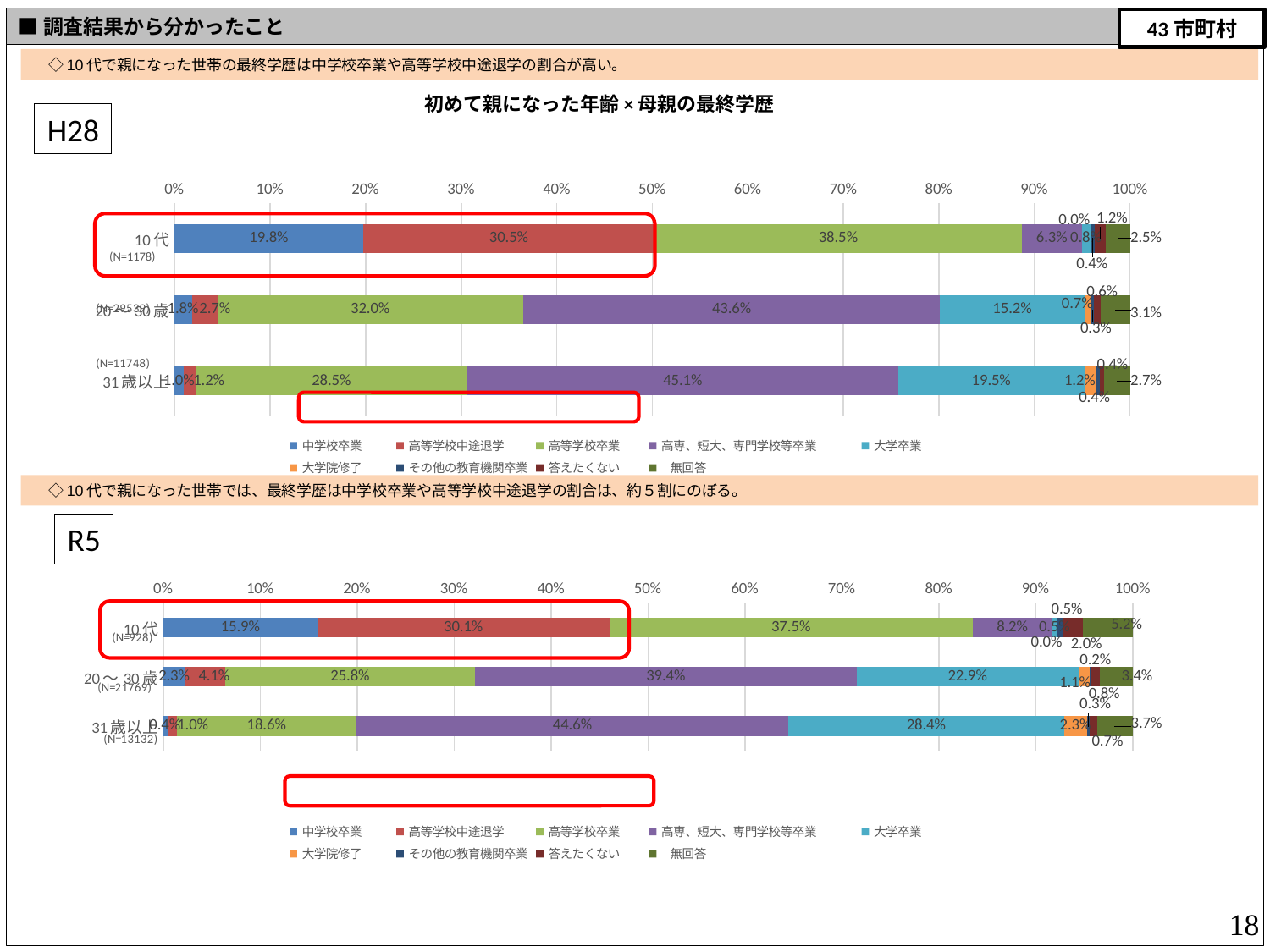

■調査結果から分かったこと
43市町村

　◇10代で親になった世帯の最終学歴は中学校卒業や高等学校中途退学の割合が高い。
初めて親になった年齢×母親の最終学歴
H28

### Chart

| Category | 中学校卒業           | 高等学校中途退学     | 高等学校卒業         | 高専、短大、専門学校等卒業               | 大学卒業             | 大学院修了           | その他の教育機関卒業 | 答えたくない         |   無回答             |
|---|---|---|---|---|---|---|---|---|---|
| 10代 | 0.19779286926994907 | 0.30475382003395585 | 0.3845500848896435 | 0.06281833616298811 | 0.008488964346349746 | 0.0 | 0.004244482173174873 | 0.011884550084889643 | 0.025466893039049237 |
| 20～30歳 | 0.01817935610548766 | 0.02677815768983378 | 0.3201868715934866 | 0.43616913233352517 | 0.15152848776194183 | 0.006567588611665933 | 0.002945258810386269 | 0.006466027963031924 | 0.031179119130640847 |
| 31歳以上 | 0.009703779366700716 | 0.012427647259107933 | 0.2846441947565543 | 0.4506298944501192 | 0.19526727953694245 | 0.012342526387470208 | 0.003745318352059925 | 0.004426285325161729 | 0.026813074565883555 |
(N=1178)

　◇10代で親になった世帯では、最終学歴は中学校卒業や高等学校中途退学の割合は、約５割にのぼる。
R5

### Chart

| Category | 中学校卒業           | 高等学校中途退学     | 高等学校卒業         | 高専、短大、専門学校等卒業               | 大学卒業             | 大学院修了           | その他の教育機関卒業 | 答えたくない         |   無回答             |
|---|---|---|---|---|---|---|---|---|---|
| 10代 | 0.15948275862068967 | 0.30064655172413796 | 0.375 | 0.08189655172413793 | 0.005387931034482759 | 0.0 | 0.005387931034482759 | 0.020474137931034482 | 0.05172413793103448 |
| 20～30歳 | 0.02310625200973862 | 0.041113510037208874 | 0.2576140383113602 | 0.39367908493729614 | 0.22871973907850612 | 0.011070788736276356 | 0.0023887179016031973 | 0.008222702007441775 | 0.034085166980568696 |
| 31歳以上 | 0.00418824246116357 | 0.009747182455071581 | 0.18550106609808104 | 0.4455528480048736 | 0.28449588790740177 | 0.023378007919585744 | 0.003045994517209869 | 0.007462686567164179 | 0.036628084069448674 |

18